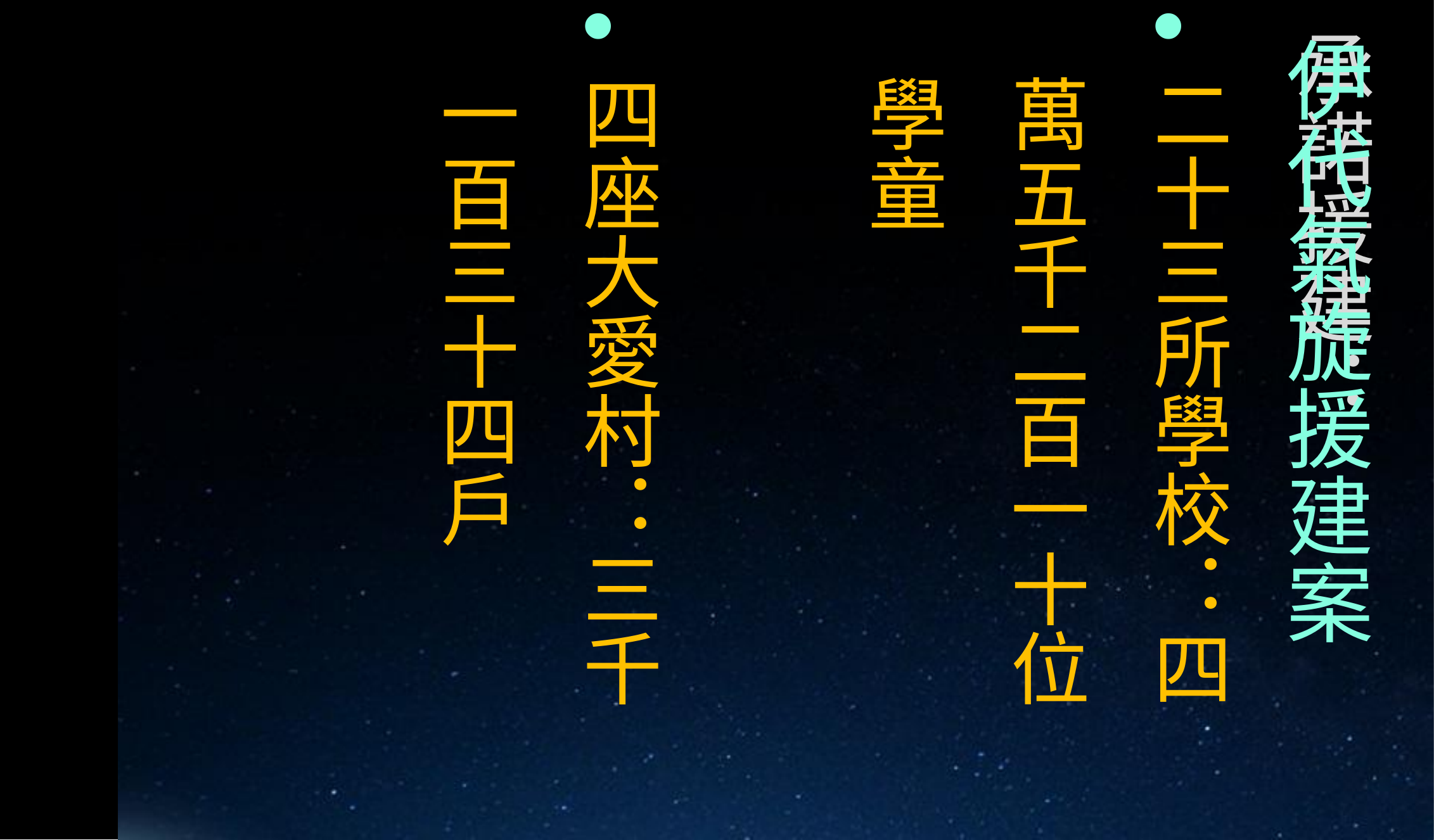

承諾援建：
二十三所學校：四萬五千二百一十位學童

四座大愛村：三千一百三十四戶
# 伊代氣旋援建案